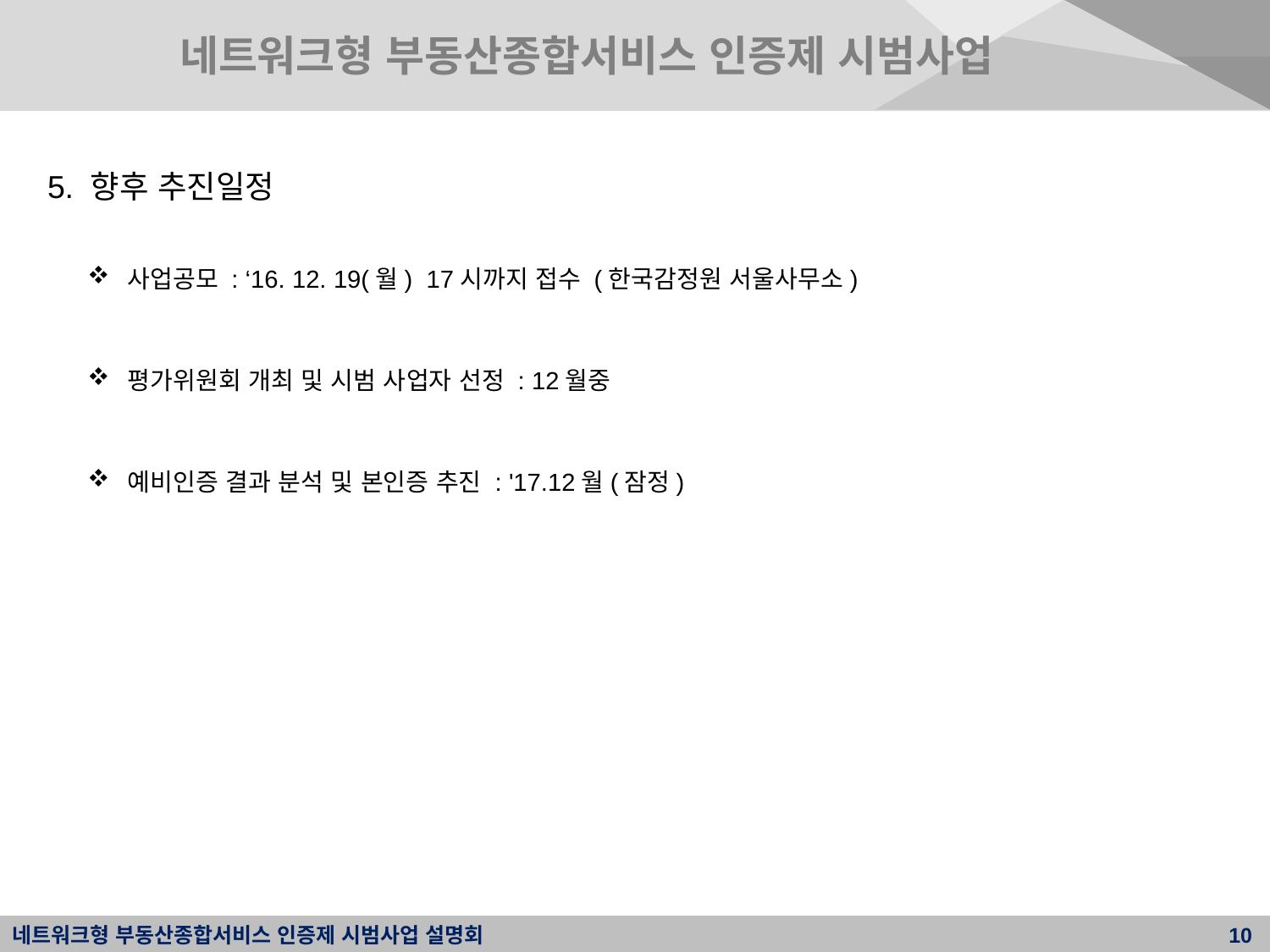

네트워크형 부동산종합서비스 인증제 시범사업
5. 향후 추진일정
사업공모 : ‘16. 12. 19(월)  17시까지 접수 (한국감정원 서울사무소)

평가위원회 개최 및 시범 사업자 선정 : 12월중

예비인증 결과 분석 및 본인증 추진 : '17.12월(잠정)
10